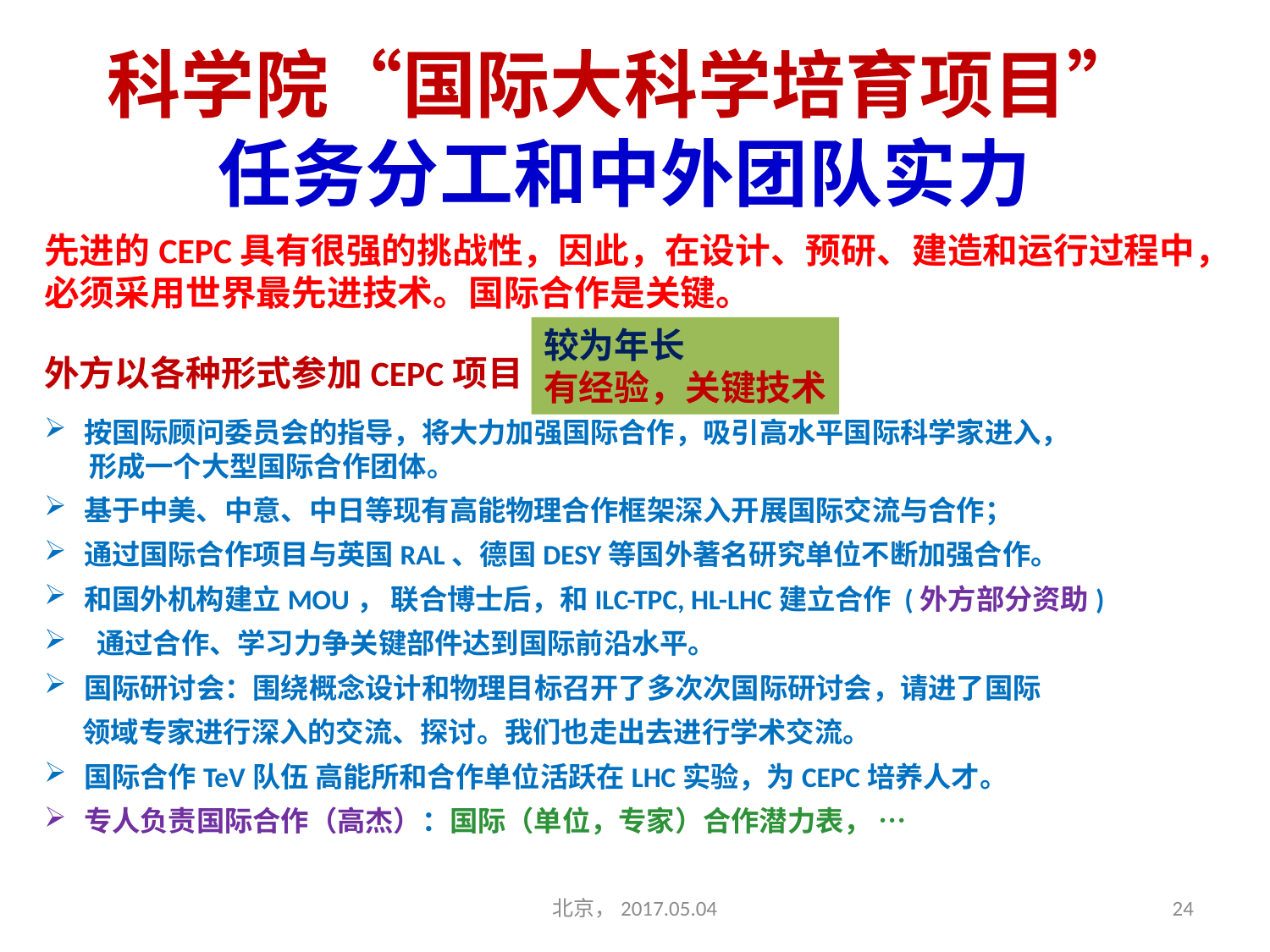

# 科学院“国际大科学培育项目” 任务分工和中外团队实力
先进的CEPC具有很强的挑战性，因此，在设计、预研、建造和运行过程中，
必须采用世界最先进技术。国际合作是关键。

外方以各种形式参加CEPC项目
按国际顾问委员会的指导，将大力加强国际合作，吸引高水平国际科学家进入，
      形成一个大型国际合作团体。
基于中美、中意、中日等现有高能物理合作框架深入开展国际交流与合作；
通过国际合作项目与英国RAL、德国DESY等国外著名研究单位不断加强合作。
和国外机构建立MOU， 联合博士后，和ILC-TPC, HL-LHC建立合作 (外方部分资助)
 通过合作、学习力争关键部件达到国际前沿水平。
国际研讨会：围绕概念设计和物理目标召开了多次次国际研讨会，请进了国际
     领域专家进行深入的交流、探讨。我们也走出去进行学术交流。
国际合作TeV队伍 高能所和合作单位活跃在LHC实验，为CEPC培养人才。
专人负责国际合作（高杰）：国际（单位，专家）合作潜力表， …

较为年长
有经验，关键技术
北京，2017.05.04
24